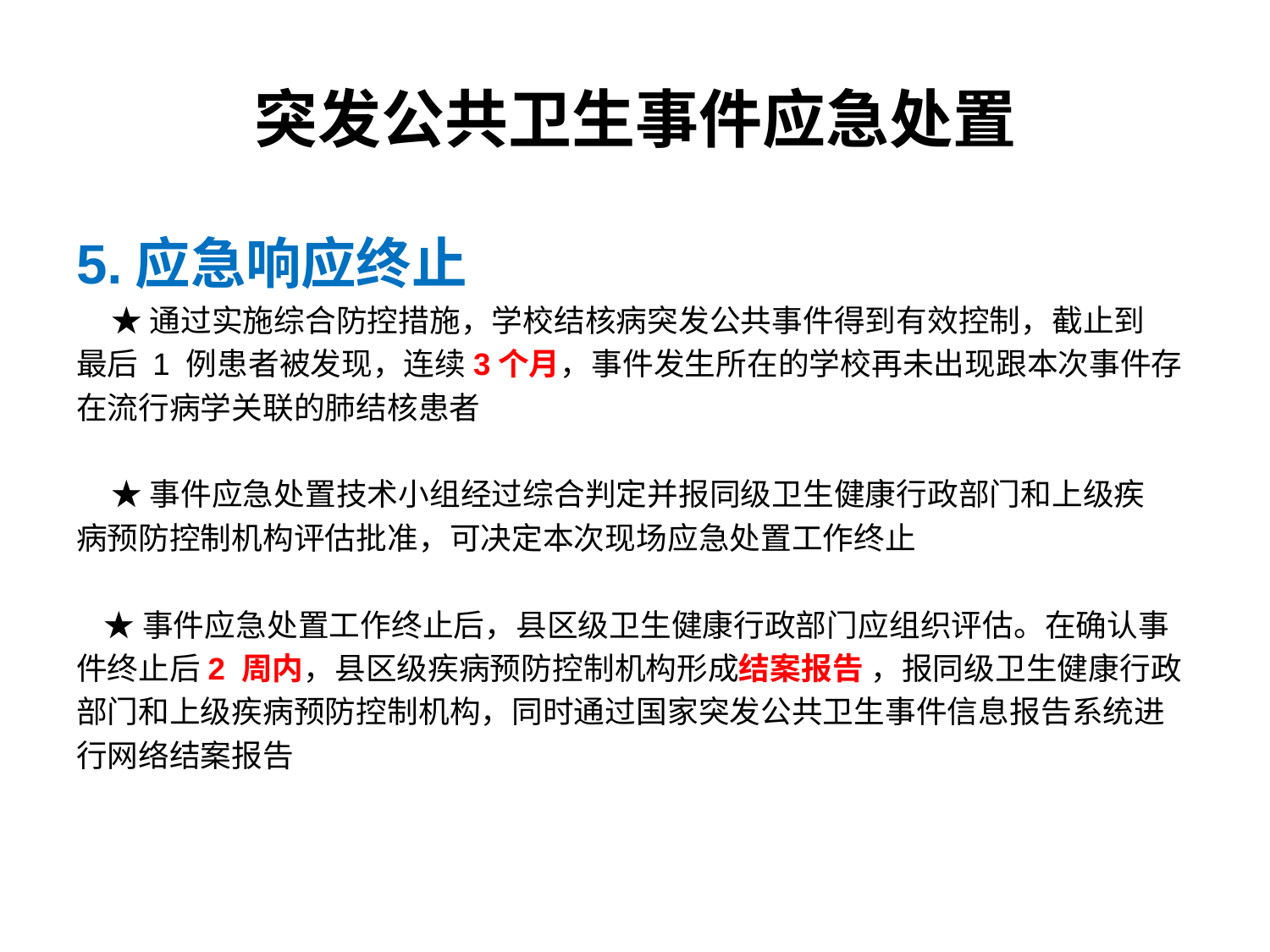

# 突发公共卫生事件应急处置
5.应急响应终止
     ★通过实施综合防控措施，学校结核病突发公共事件得到有效控制，截止到
最后 1 例患者被发现，连续3个月，事件发生所在的学校再未出现跟本次事件存
在流行病学关联的肺结核患者

     ★事件应急处置技术小组经过综合判定并报同级卫生健康行政部门和上级疾
病预防控制机构评估批准，可决定本次现场应急处置工作终止

    ★事件应急处置工作终止后，县区级卫生健康行政部门应组织评估。在确认事
件终止后2 周内，县区级疾病预防控制机构形成结案报告 ，报同级卫生健康行政
部门和上级疾病预防控制机构，同时通过国家突发公共卫生事件信息报告系统进
行网络结案报告